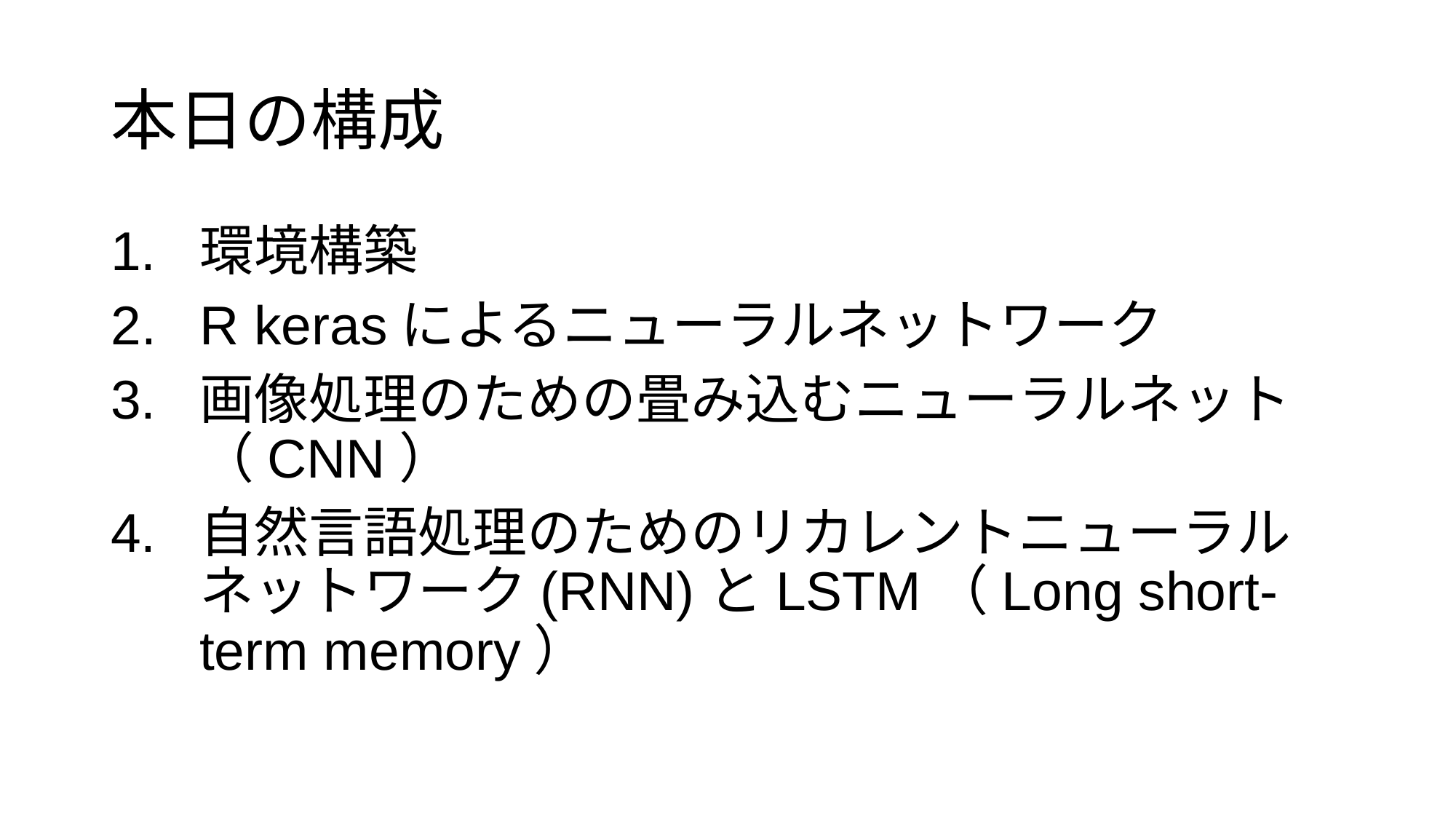

# 本日の構成
環境構築
R kerasによるニューラルネットワーク
画像処理のための畳み込むニューラルネット（CNN）
自然言語処理のためのリカレントニューラルネットワーク(RNN)とLSTM（Long short-term memory）